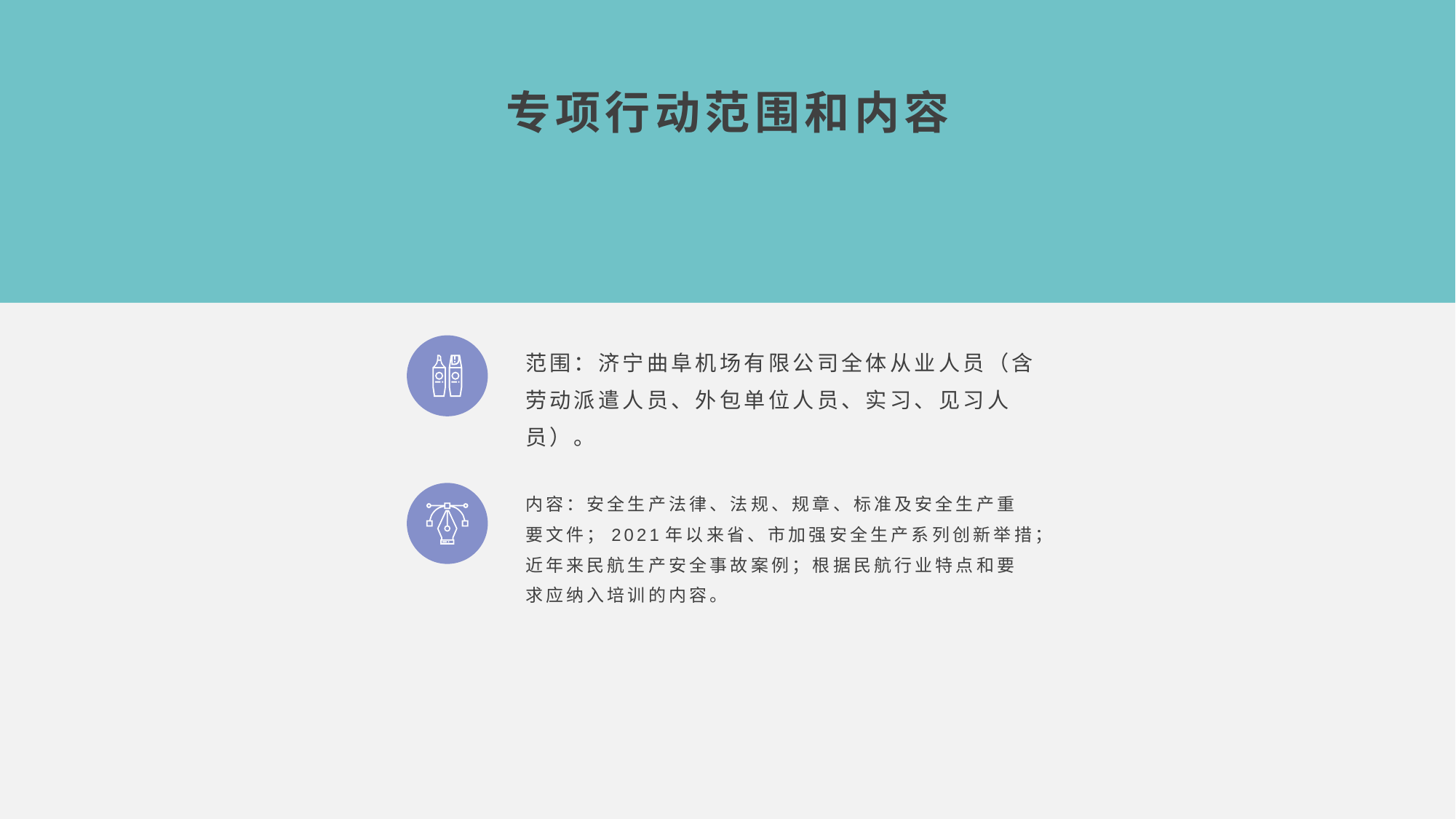

专项行动范围和内容

范围：济宁曲阜机场有限公司全体从业人员（含劳动派遣人员、外包单位人员、实习、见习人员）。

内容：安全生产法律、法规、规章、标准及安全生产重要文件；2021年以来省、市加强安全生产系列创新举措；近年来民航生产安全事故案例；根据民航行业特点和要求应纳入培训的内容。